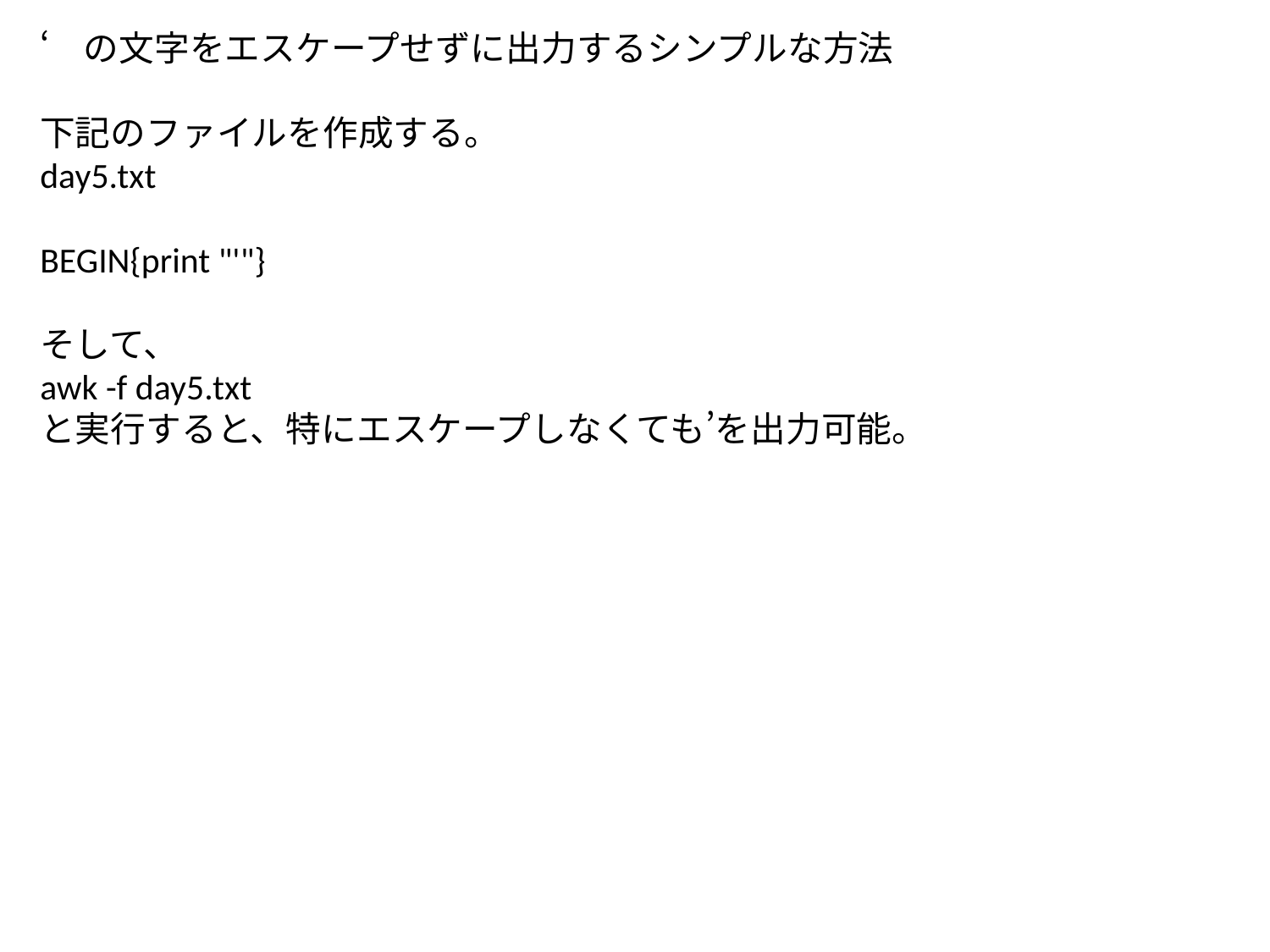

‘の文字をエスケープせずに出力するシンプルな方法

下記のファイルを作成する。
day5.txt

BEGIN{print "'"}

そして、
awk -f day5.txt
と実行すると、特にエスケープしなくても’を出力可能。